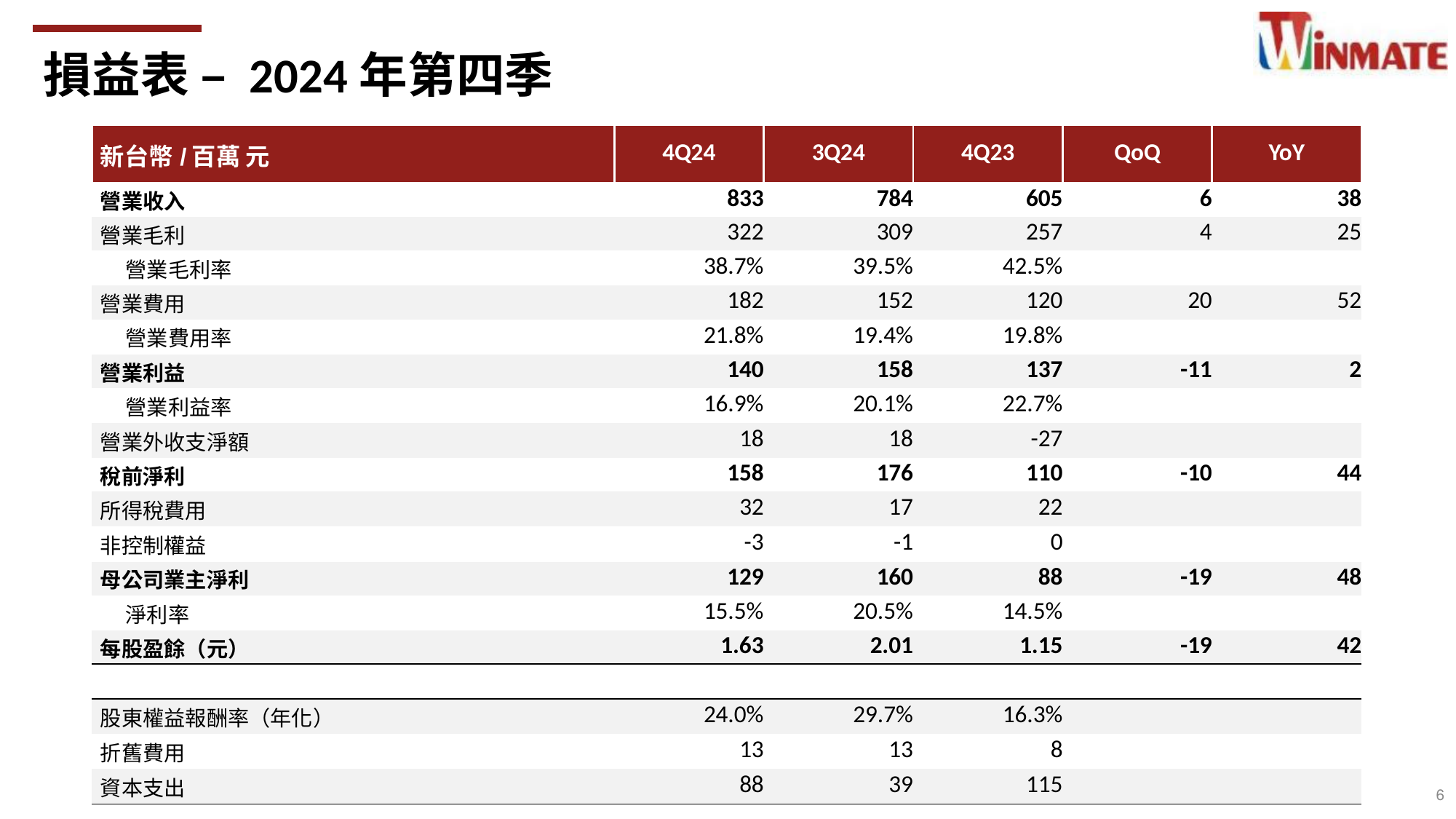

損益表 – 2024年第四季
| 新台幣/百萬 元 | 4Q24 | 3Q24 | 4Q23 | QoQ | YoY |
| --- | --- | --- | --- | --- | --- |
| 營業收入 | 833 | 784 | 605 | 6 | 38 |
| 營業毛利 | 322 | 309 | 257 | 4 | 25 |
| 營業毛利率 | 38.7% | 39.5% | 42.5% |  |  |
| 營業費用 | 182 | 152 | 120 | 20 | 52 |
| 營業費用率 | 21.8% | 19.4% | 19.8% |  |  |
| 營業利益 | 140 | 158 | 137 | -11 | 2 |
| 營業利益率 | 16.9% | 20.1% | 22.7% |  |  |
| 營業外收支淨額 | 18 | 18 | -27 |  |  |
| 稅前淨利 | 158 | 176 | 110 | -10 | 44 |
| 所得稅費用 | 32 | 17 | 22 |  |  |
| 非控制權益 | -3 | -1 | 0 |  |  |
| 母公司業主淨利 | 129 | 160 | 88 | -19 | 48 |
| 淨利率 | 15.5% | 20.5% | 14.5% |  |  |
| 每股盈餘（元） | 1.63 | 2.01 | 1.15 | -19 | 42 |
|  |  |  |  |  |  |
| 股東權益報酬率（年化） | 24.0% | 29.7% | 16.3% |  |  |
| 折舊費用 | 13 | 13 | 8 |  |  |
| 資本支出 | 88 | 39 | 115 |  |  |
6